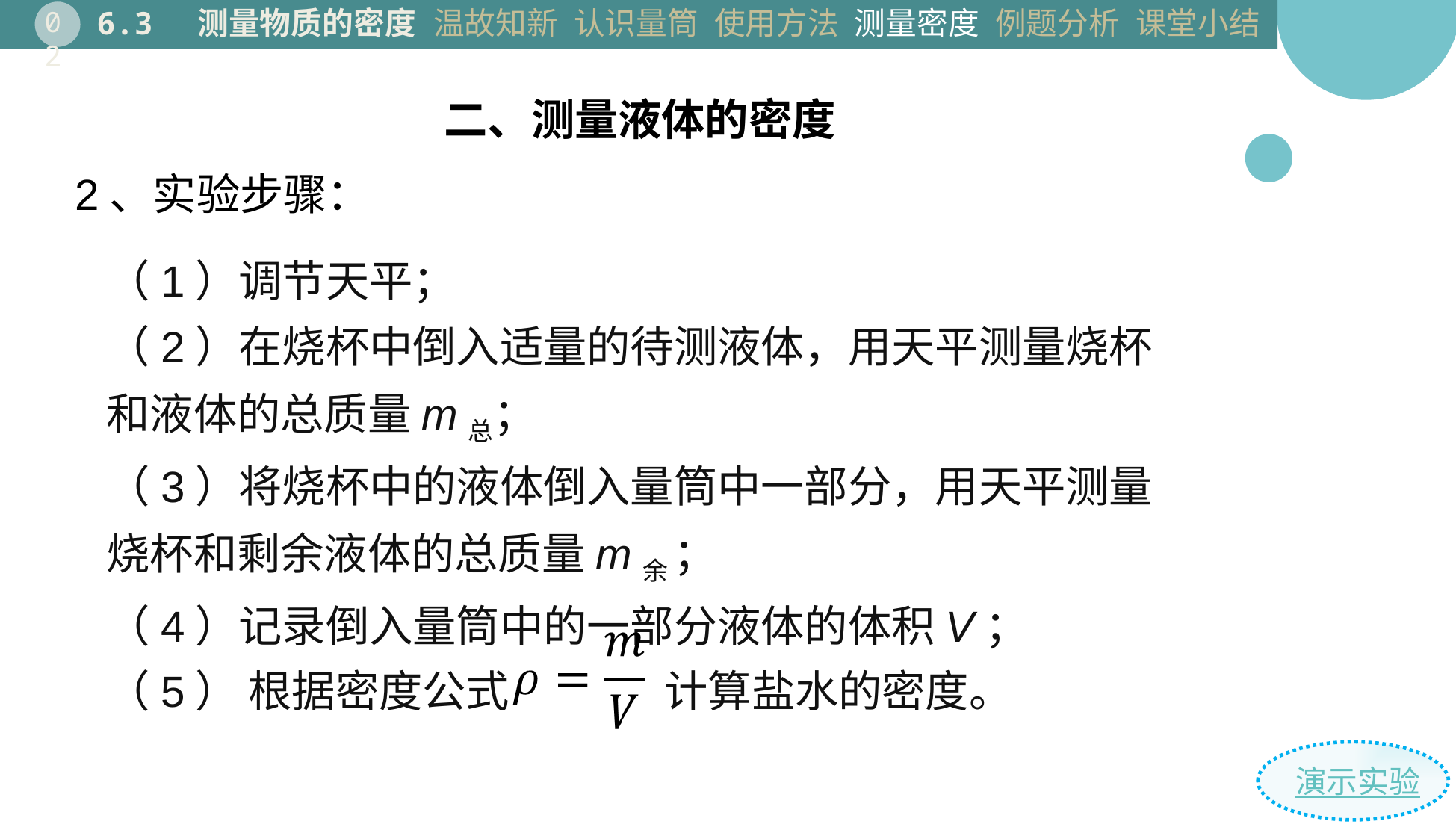

温故知新
认识量筒
使用方法
测量密度
例题分析
课堂小结
6.3  测量物质的密度

02

二、测量液体的密度

2、实验步骤：
（1）调节天平；
（2）在烧杯中倒入适量的待测液体，用天平测量烧杯和液体的总质量m总；
（3）将烧杯中的液体倒入量筒中一部分，用天平测量烧杯和剩余液体的总质量m余 ；
（4）记录倒入量筒中的一部分液体的体积V；
（5） 根据密度公式                计算盐水的密度。

演示实验